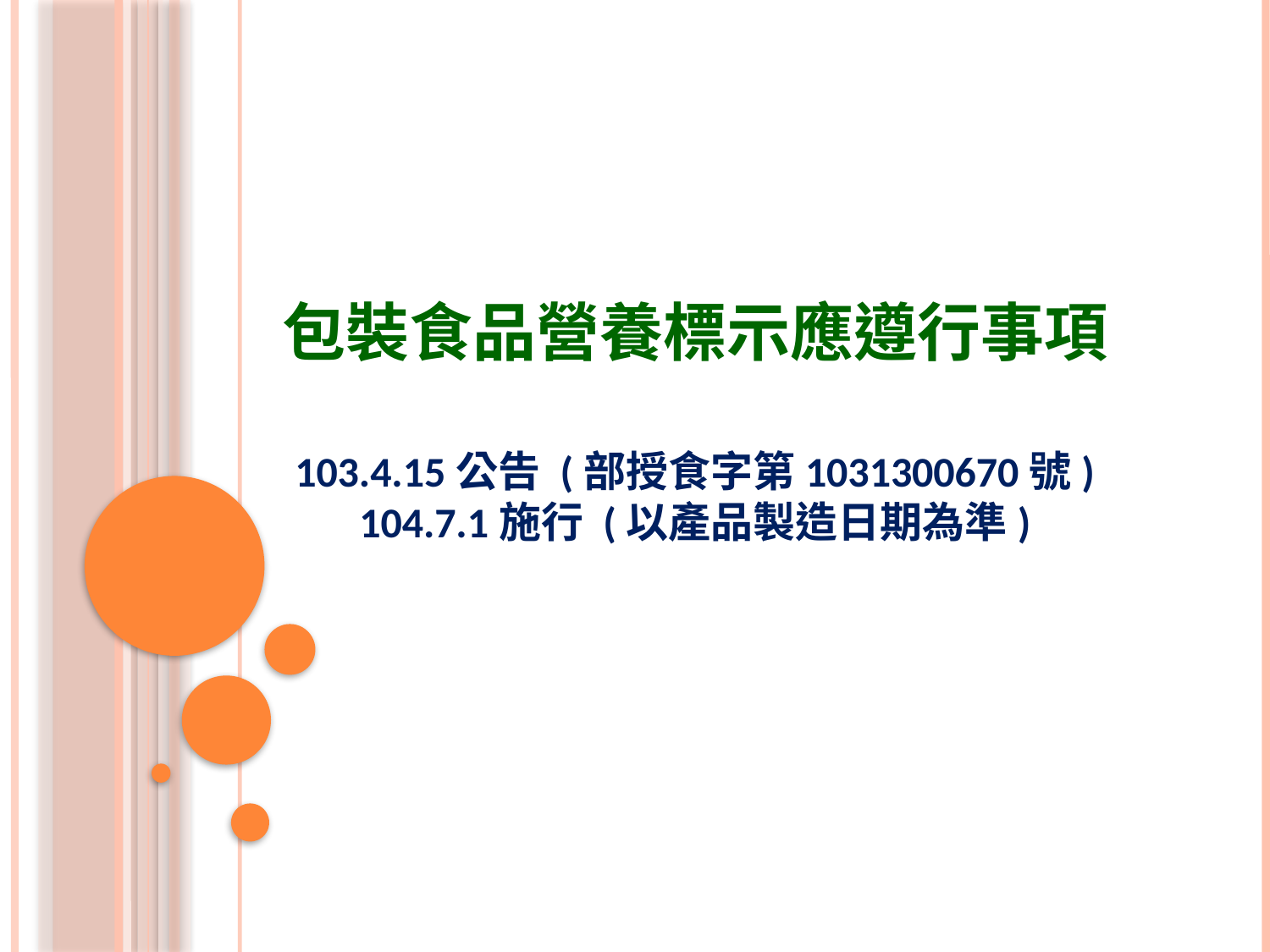

包裝食品營養標示應遵行事項

103.4.15公告 (部授食字第1031300670號)
104.7.1施行 (以產品製造日期為準)